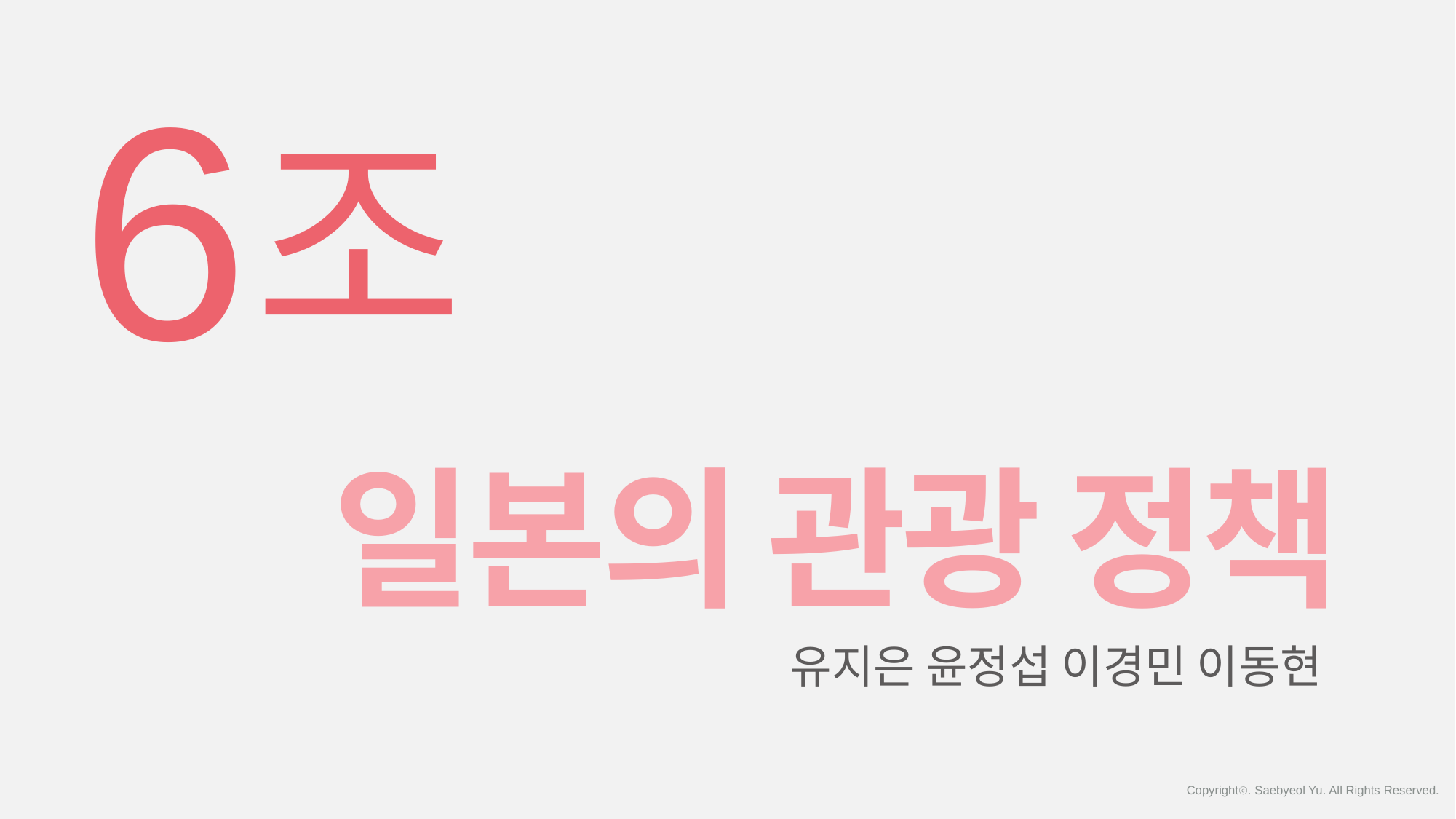

6
조
일본의 관광 정책

 유지은 윤정섭 이경민 이동현